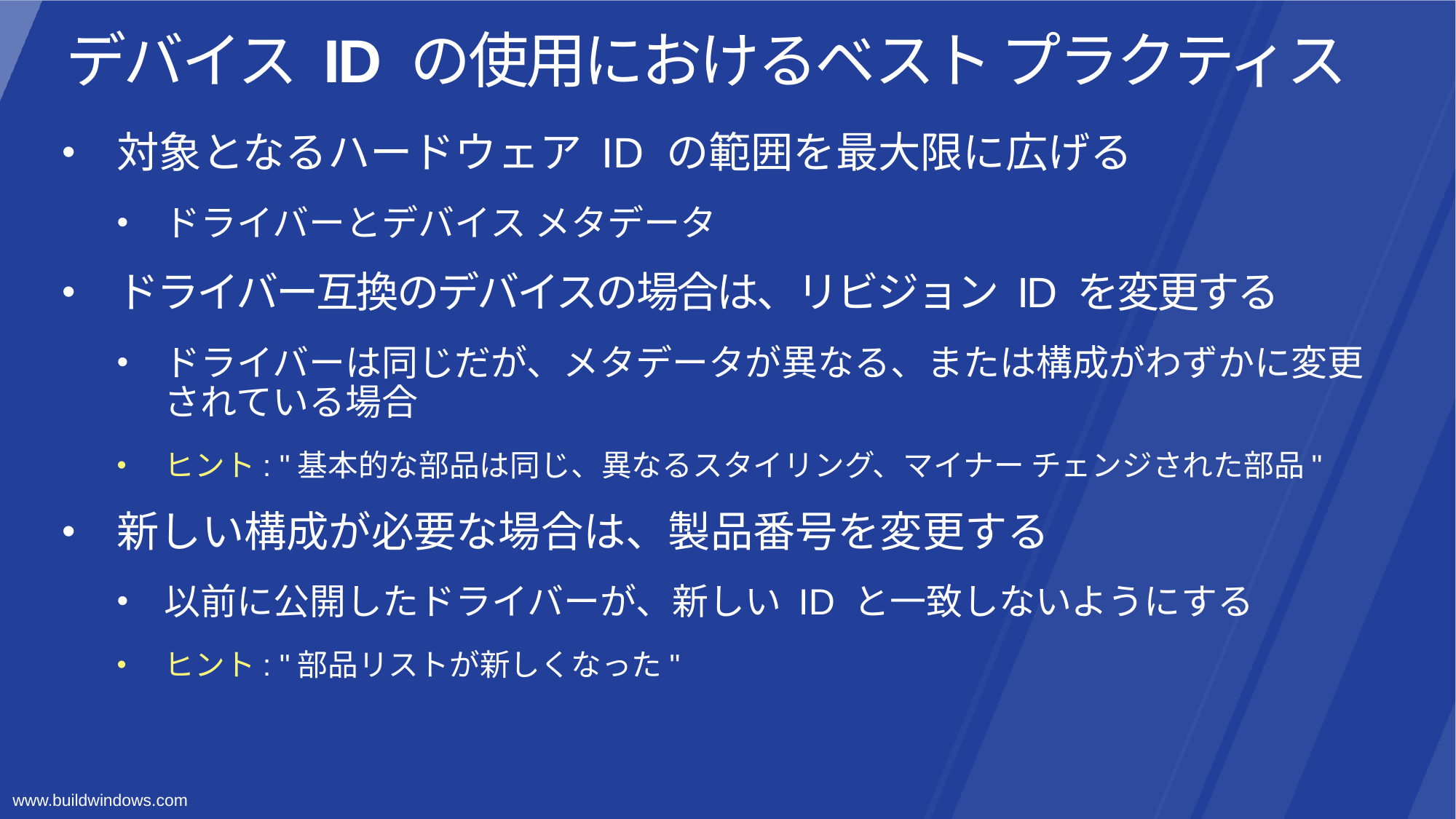

# デバイス ID の使用におけるベスト プラクティス
対象となるハードウェア ID の範囲を最大限に広げる
ドライバーとデバイス メタデータ
ドライバー互換のデバイスの場合は、リビジョン ID を変更する
ドライバーは同じだが、メタデータが異なる、または構成がわずかに変更されている場合
ヒント: "基本的な部品は同じ、異なるスタイリング、マイナー チェンジされた部品"
新しい構成が必要な場合は、製品番号を変更する
以前に公開したドライバーが、新しい ID と一致しないようにする
ヒント: "部品リストが新しくなった"